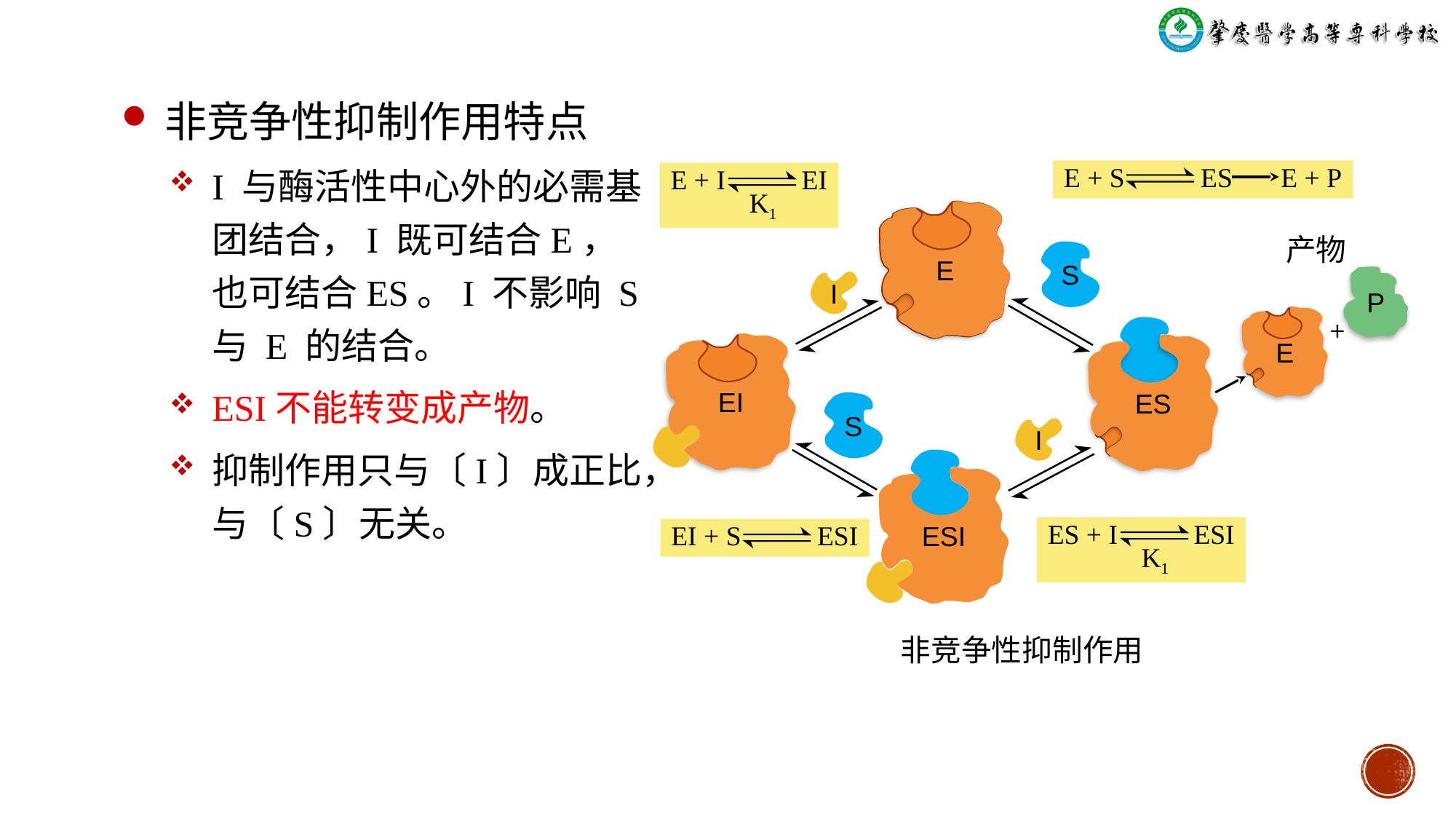

# 非竞争性抑制作用特点
I 与酶活性中心外的必需基团结合，I 既可结合E，也可结合ES。I 不影响 S 与 E 的结合。
ESI不能转变成产物。
抑制作用只与〔I〕成正比，与〔S〕无关。
E + S           ES       E + P
E + I           EI
    K1

E

产物
S
P
I
E

+

ES

EI

S
I

ESI

ES + I           ESI
    K1
EI + S           ESI

非竞争性抑制作用